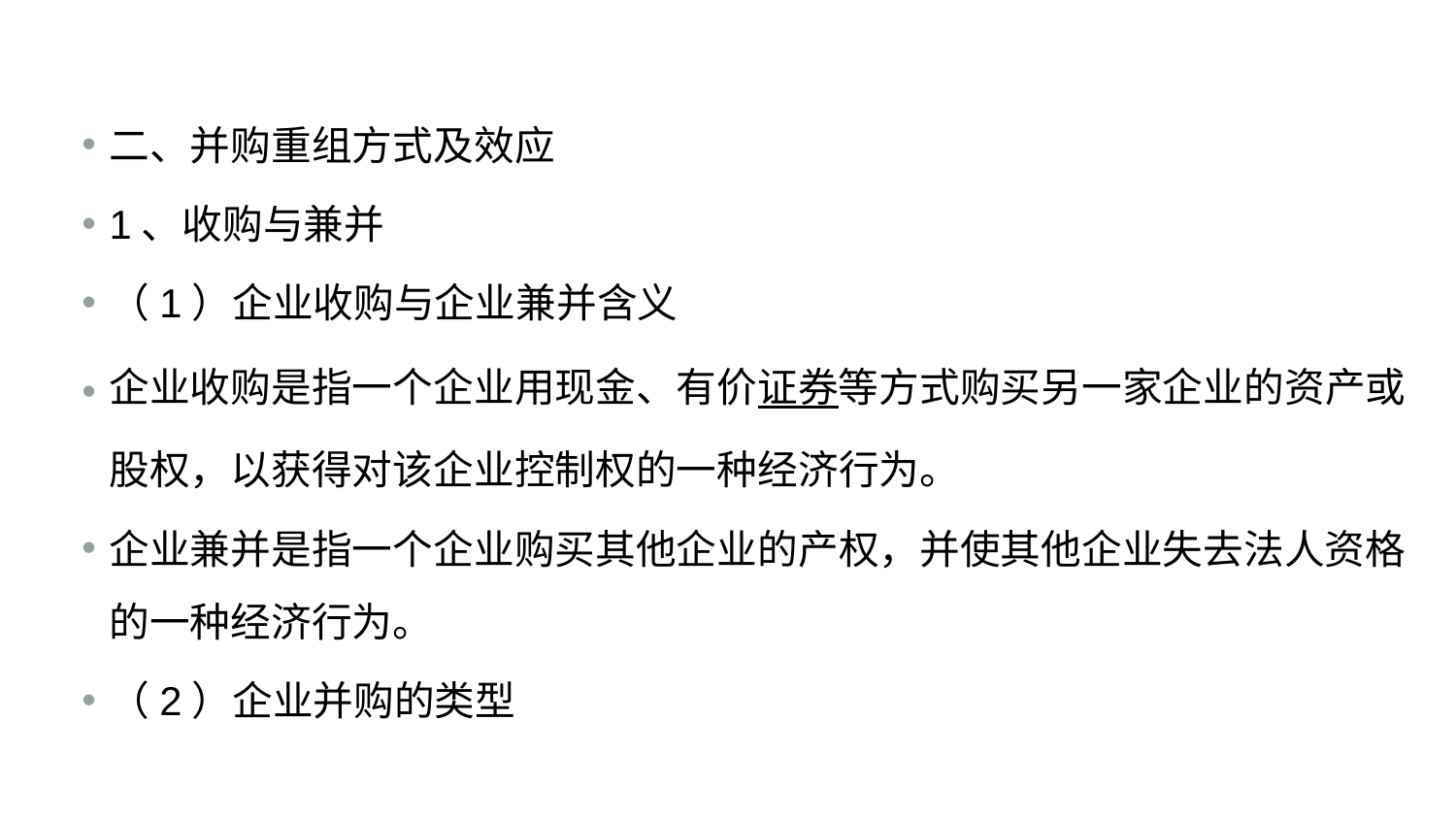

#
二、并购重组方式及效应
1、收购与兼并
（1）企业收购与企业兼并含义
企业收购是指一个企业用现金、有价证券等方式购买另一家企业的资产或股权，以获得对该企业控制权的一种经济行为。
企业兼并是指一个企业购买其他企业的产权，并使其他企业失去法人资格的一种经济行为。
（2）企业并购的类型